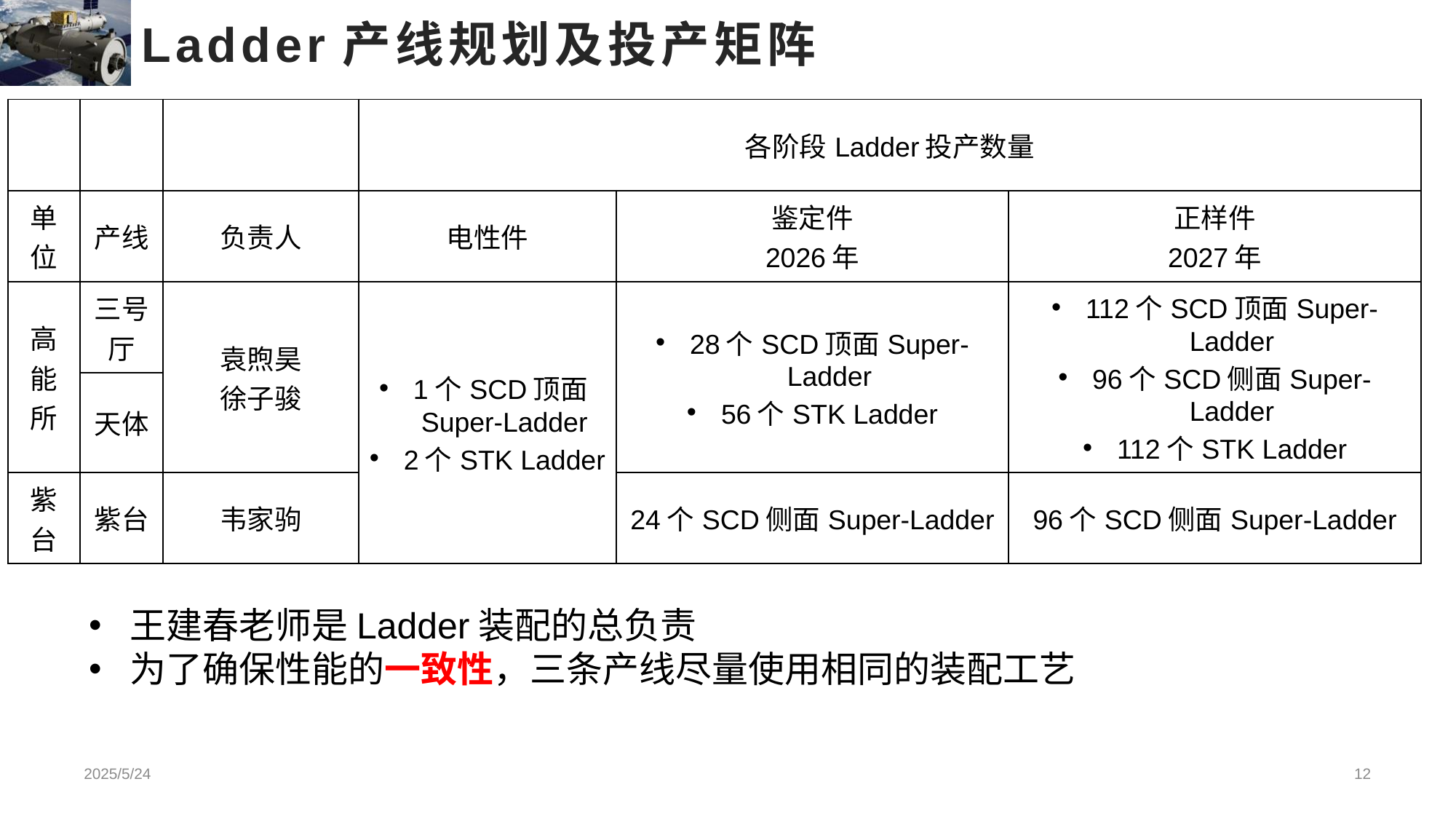

# Ladder产线规划及投产矩阵
|  |  |  | 各阶段Ladder投产数量 |  |  |
| --- | --- | --- | --- | --- | --- |
| 单位 | 产线 | 负责人 | 电性件 | 鉴定件 2026年 | 正样件 2027年 |
| 高能所 | 三号厅 | 袁煦昊 徐子骏 | 1个SCD顶面Super-Ladder 2个STK Ladder | 28个SCD顶面Super-Ladder 56个STK Ladder | 112个SCD顶面Super-Ladder 96个SCD侧面Super-Ladder 112个STK Ladder |
|  | 天体 |  |  |  |  |
| 紫台 | 紫台 | 韦家驹 |  | 24个SCD侧面Super-Ladder | 96个SCD侧面Super-Ladder |
王建春老师是Ladder装配的总负责
为了确保性能的一致性，三条产线尽量使用相同的装配工艺
2025/5/24
12